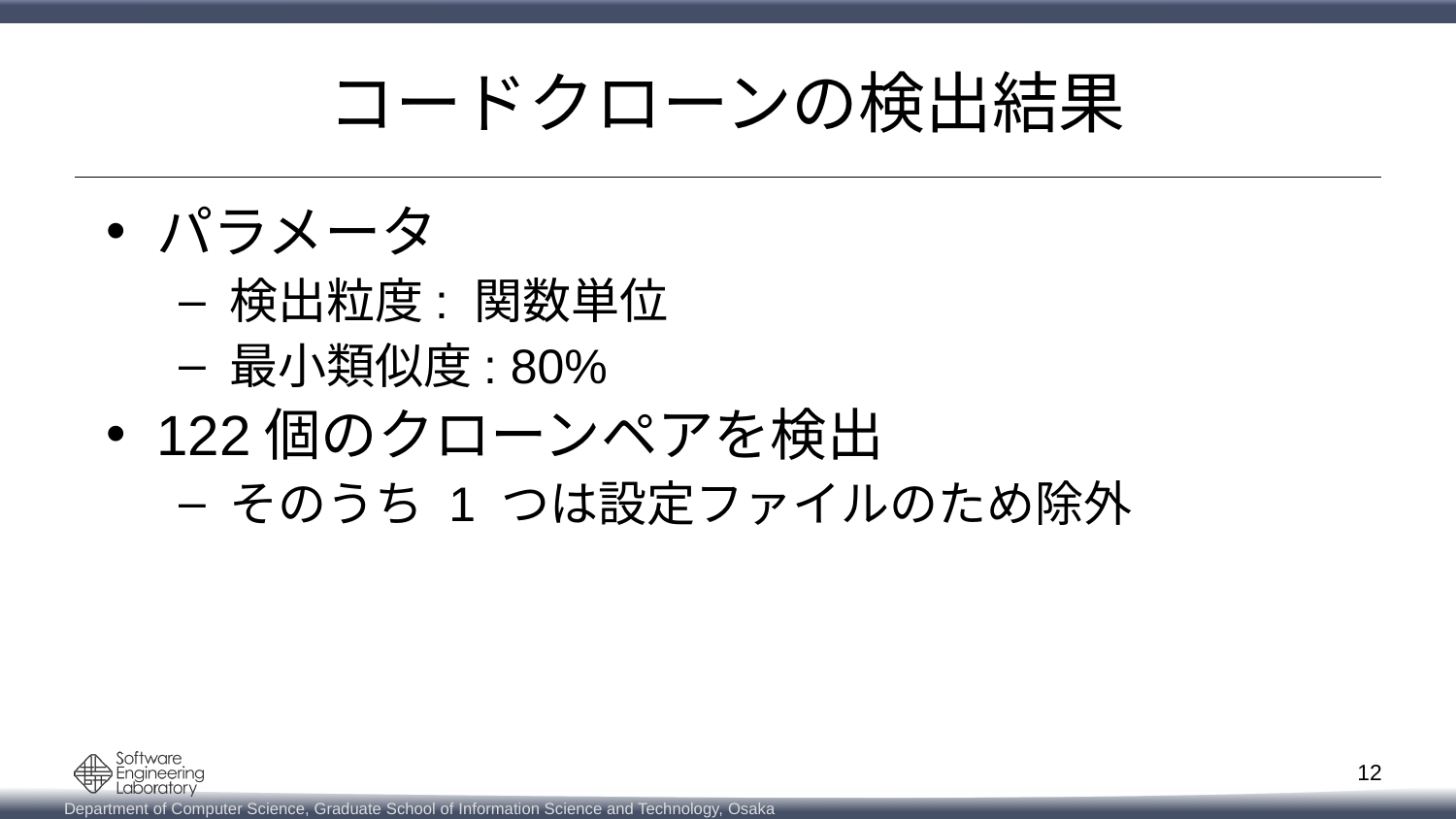

# コードクローンの検出結果
パラメータ
検出粒度: 関数単位
最小類似度: 80%
122個のクローンペアを検出
そのうち 1 つは設定ファイルのため除外

12